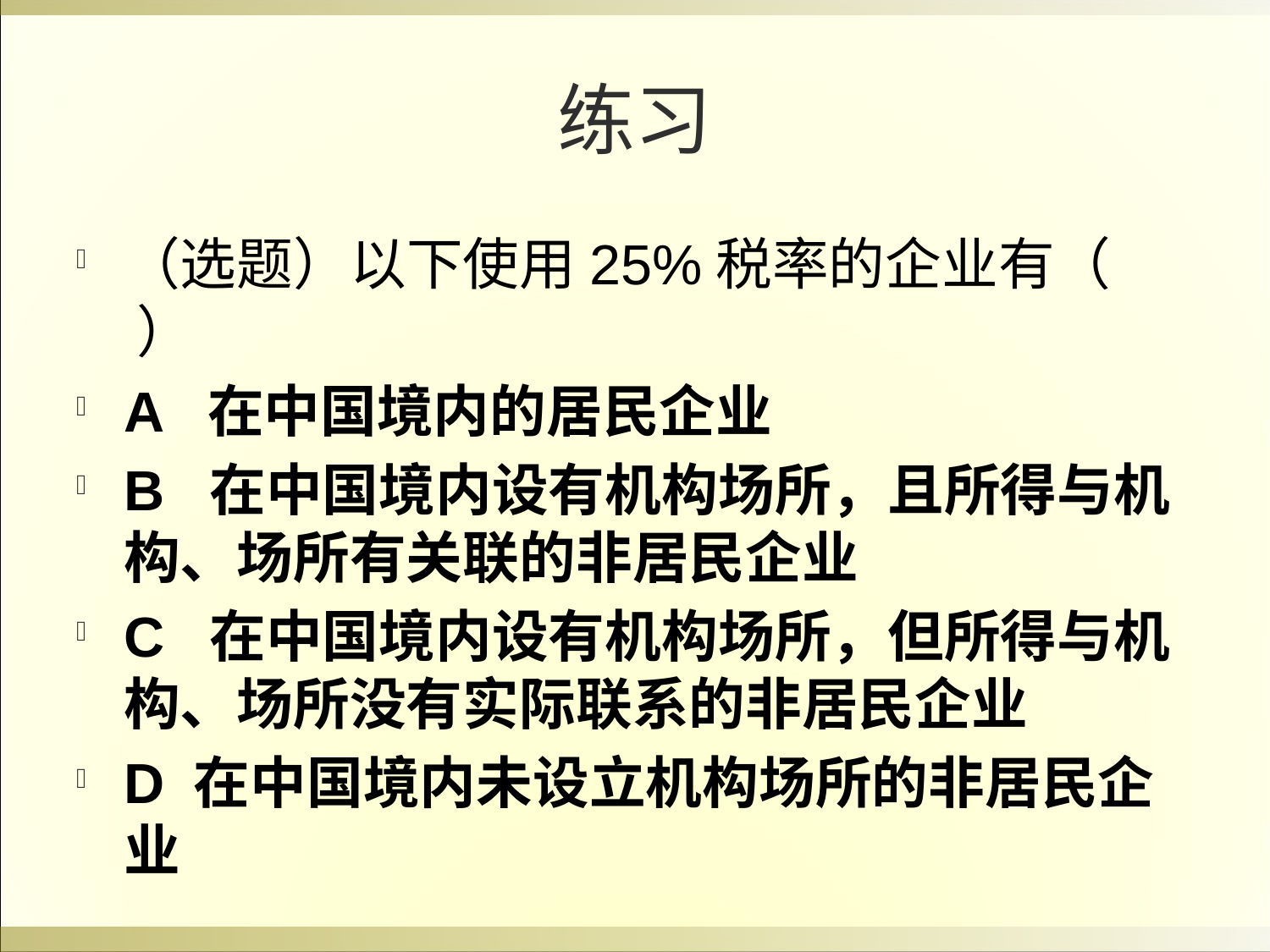

# 练习
（选题）以下使用25%税率的企业有（      ）
A  在中国境内的居民企业
B  在中国境内设有机构场所，且所得与机构、场所有关联的非居民企业
C  在中国境内设有机构场所，但所得与机构、场所没有实际联系的非居民企业
D 在中国境内未设立机构场所的非居民企业